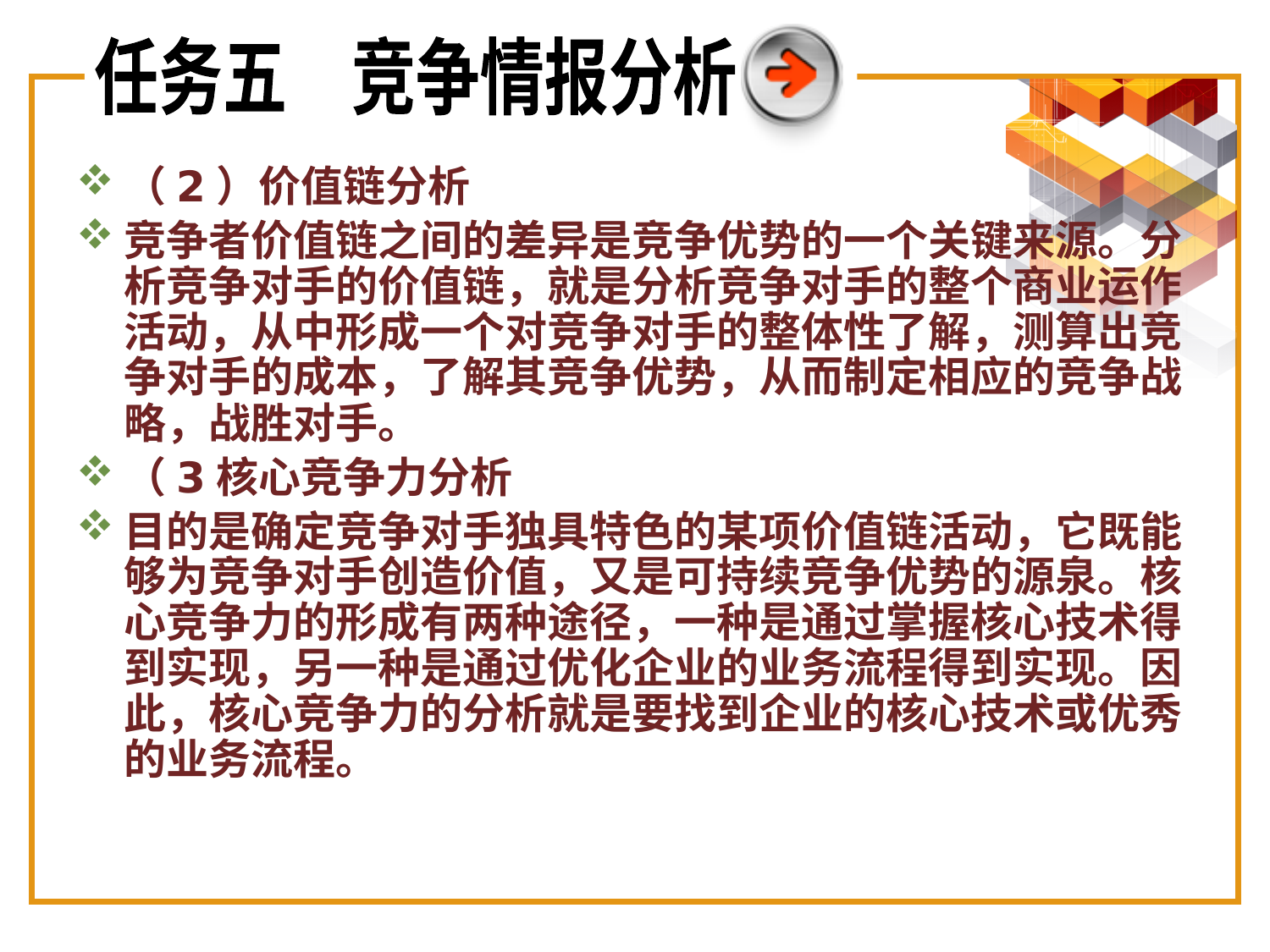

任务五　竞争情报分析
（2）价值链分析
竞争者价值链之间的差异是竞争优势的一个关键来源。分析竞争对手的价值链，就是分析竞争对手的整个商业运作活动，从中形成一个对竞争对手的整体性了解，测算出竞争对手的成本，了解其竞争优势，从而制定相应的竞争战略，战胜对手。
（3核心竞争力分析
目的是确定竞争对手独具特色的某项价值链活动，它既能够为竞争对手创造价值，又是可持续竞争优势的源泉。核心竞争力的形成有两种途径，一种是通过掌握核心技术得到实现，另一种是通过优化企业的业务流程得到实现。因此，核心竞争力的分析就是要找到企业的核心技术或优秀的业务流程。